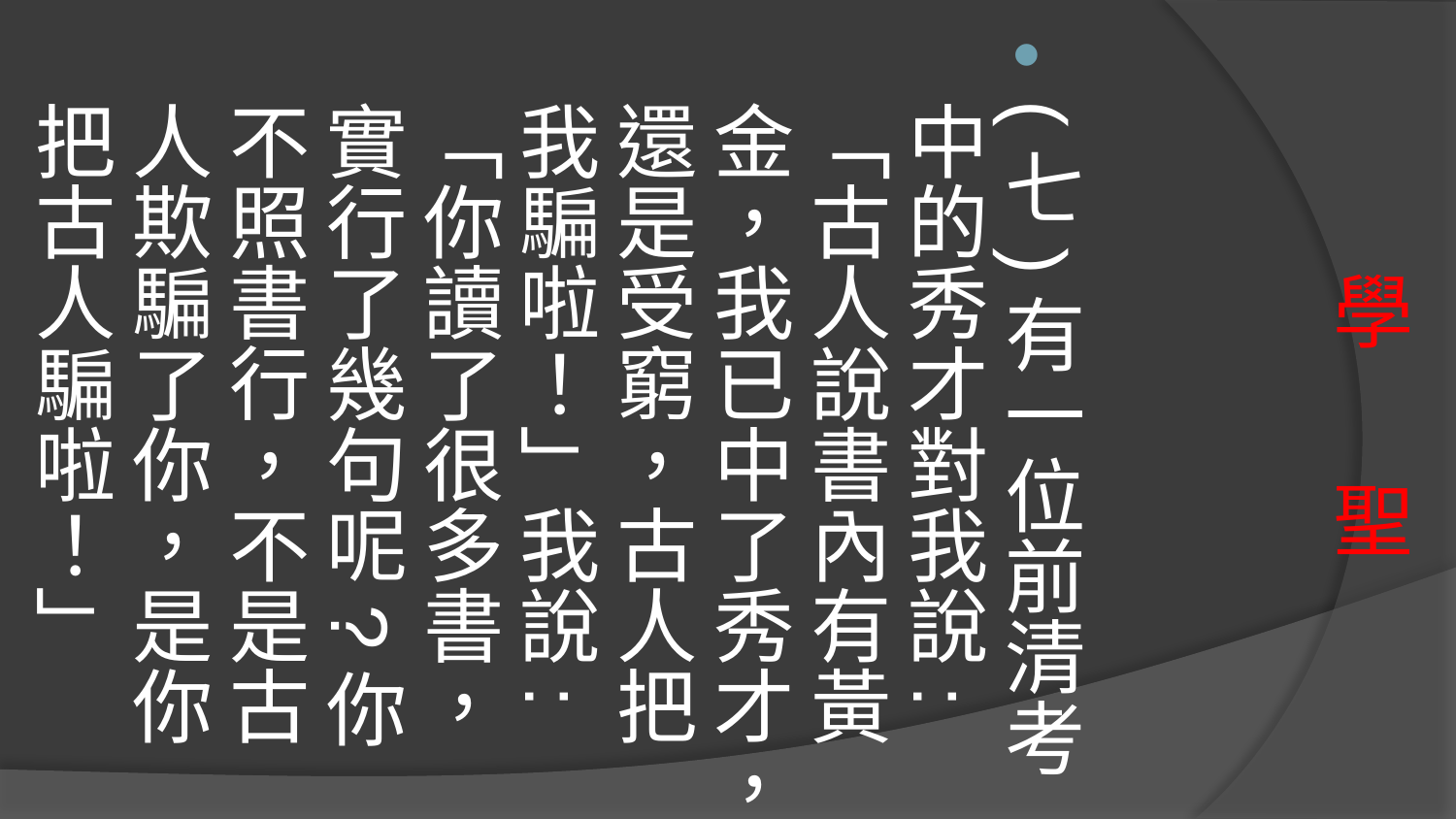

(七)有一位前清考中的秀才對我說:「古人說書內有黃金，我已中了秀才，還是受窮，古人把我騙啦！」我說:「你讀了很多書，實行了幾句呢?你不照書行，不是古人欺騙了你，是你把古人騙啦！」
# 學       聖